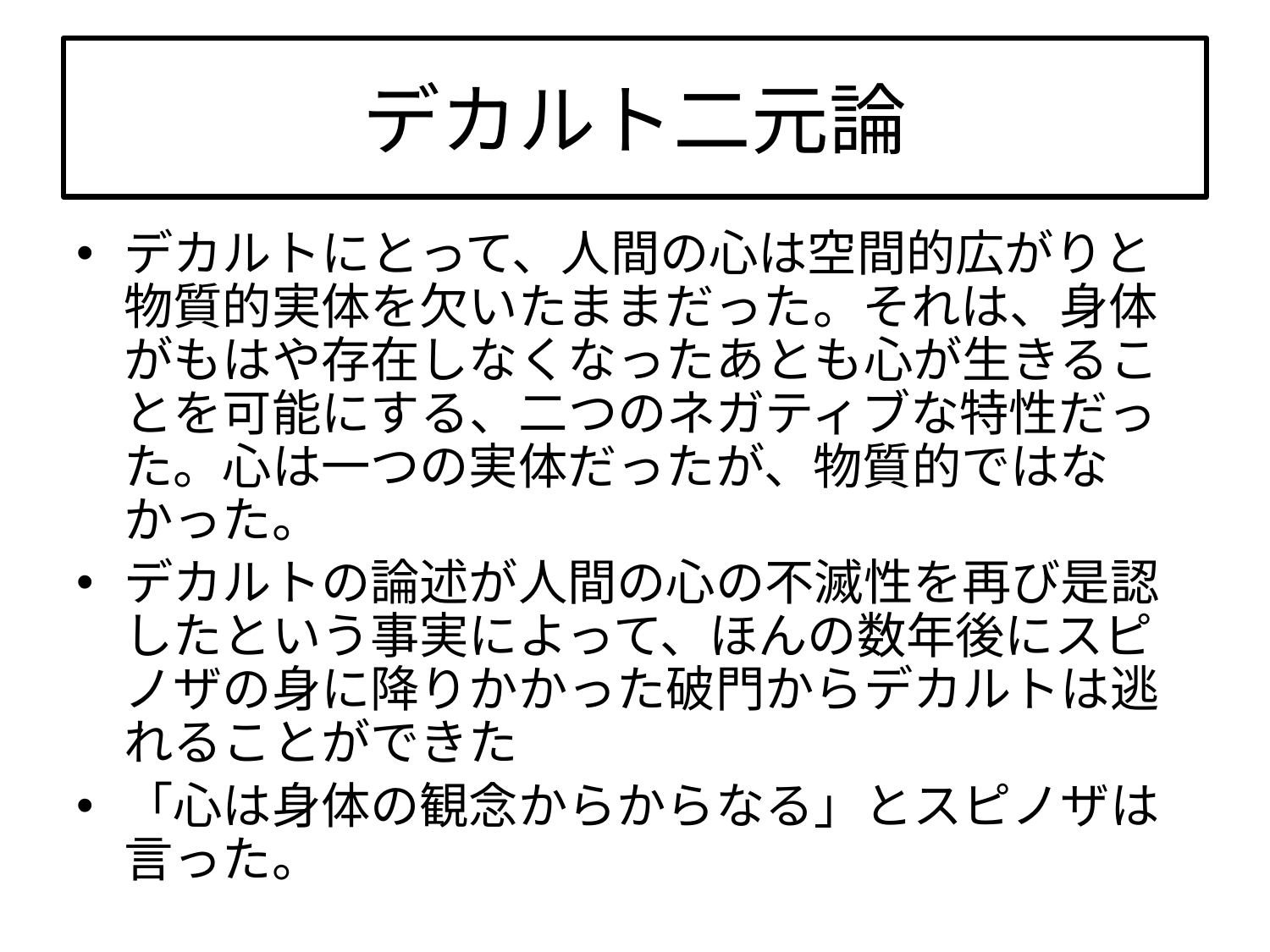

# デカルト二元論
デカルトにとって、人間の心は空間的広がりと物質的実体を欠いたままだった。それは、身体がもはや存在しなくなったあとも心が生きることを可能にする、二つのネガティブな特性だった。心は一つの実体だったが、物質的ではなかった。
デカルトの論述が人間の心の不滅性を再び是認したという事実によって、ほんの数年後にスピノザの身に降りかかった破門からデカルトは逃れることができた
「心は身体の観念からからなる」とスピノザは言った。